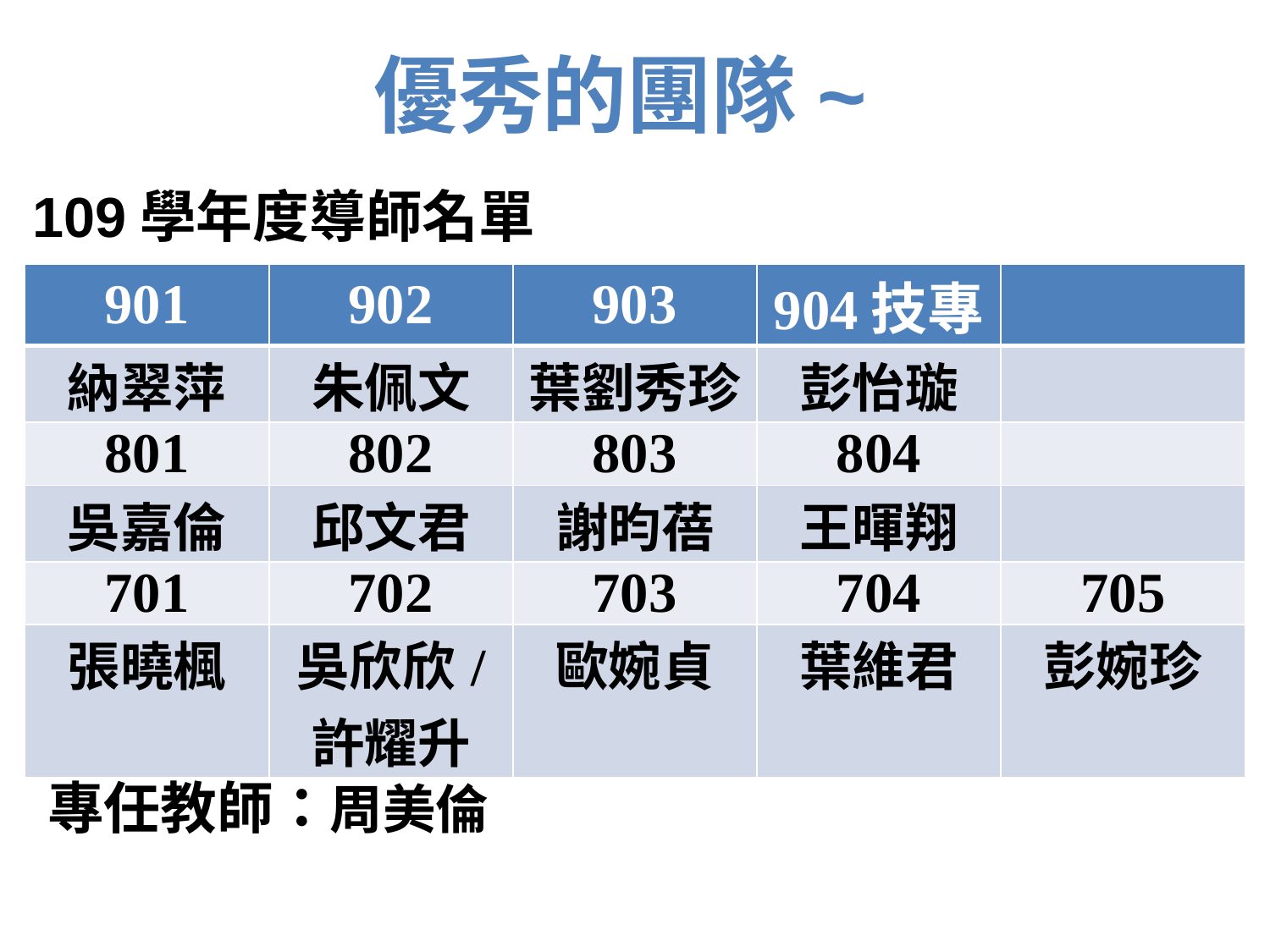

優秀的團隊~
109學年度導師名單
| 901 | 902 | 903 | 904技專 |  |
| --- | --- | --- | --- | --- |
| 納翠萍 | 朱佩文 | 葉劉秀珍 | 彭怡璇 |  |
| 801 | 802 | 803 | 804 |  |
| 吳嘉倫 | 邱文君 | 謝昀蓓 | 王暉翔 |  |
| 701 | 702 | 703 | 704 | 705 |
| 張曉楓 | 吳欣欣/ 許耀升 | 歐婉貞 | 葉維君 | 彭婉珍 |
專任教師：周美倫